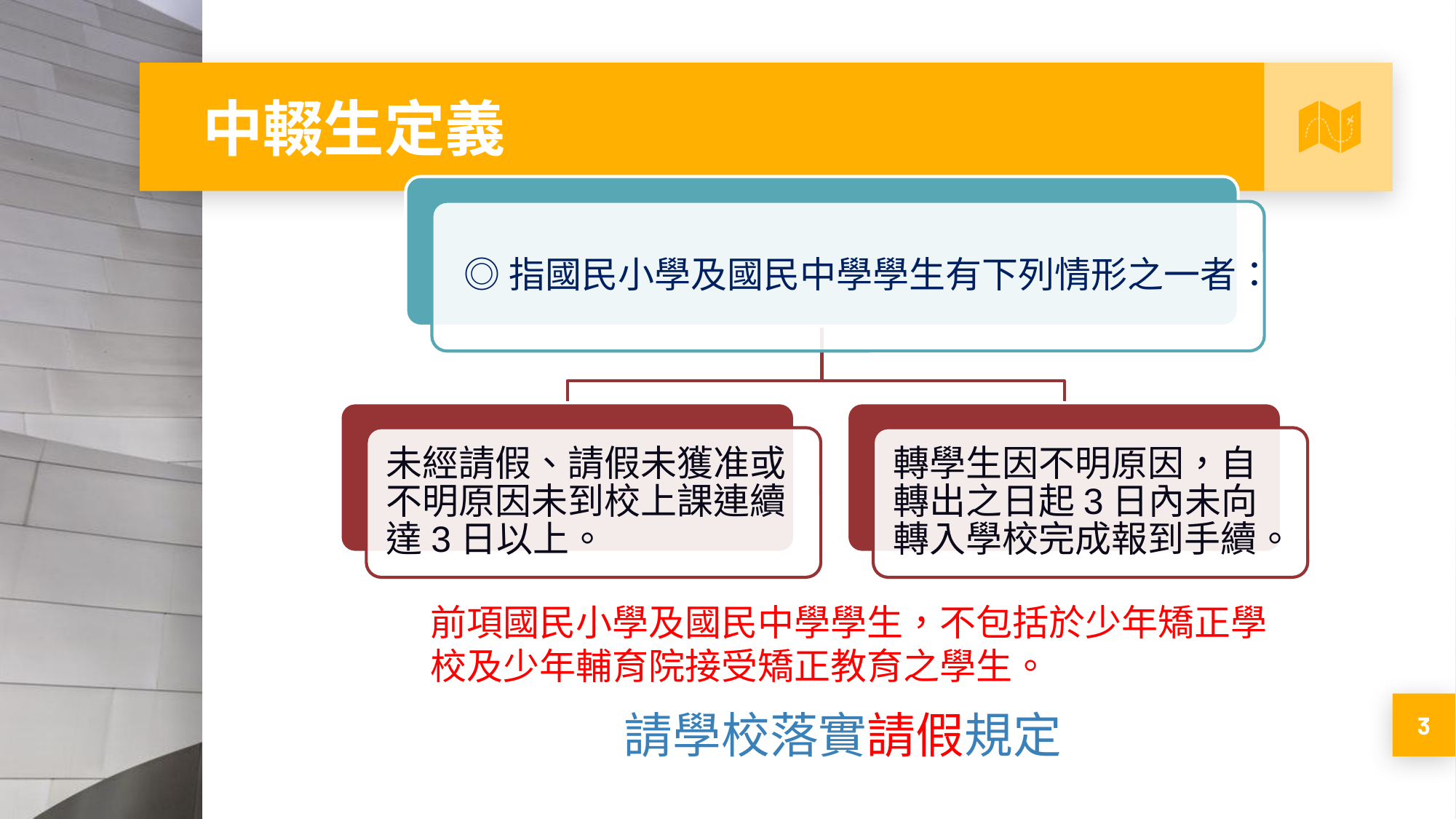

# 中輟生定義

◎指國民小學及國民中學學生有下列情形之一者：
未經請假、請假未獲准或不明原因未到校上課連續達3日以上。
轉學生因不明原因，自轉出之日起3日內未向轉入學校完成報到手續。
前項國民小學及國民中學學生，不包括於少年矯正學校及少年輔育院接受矯正教育之學生。
3
請學校落實請假規定